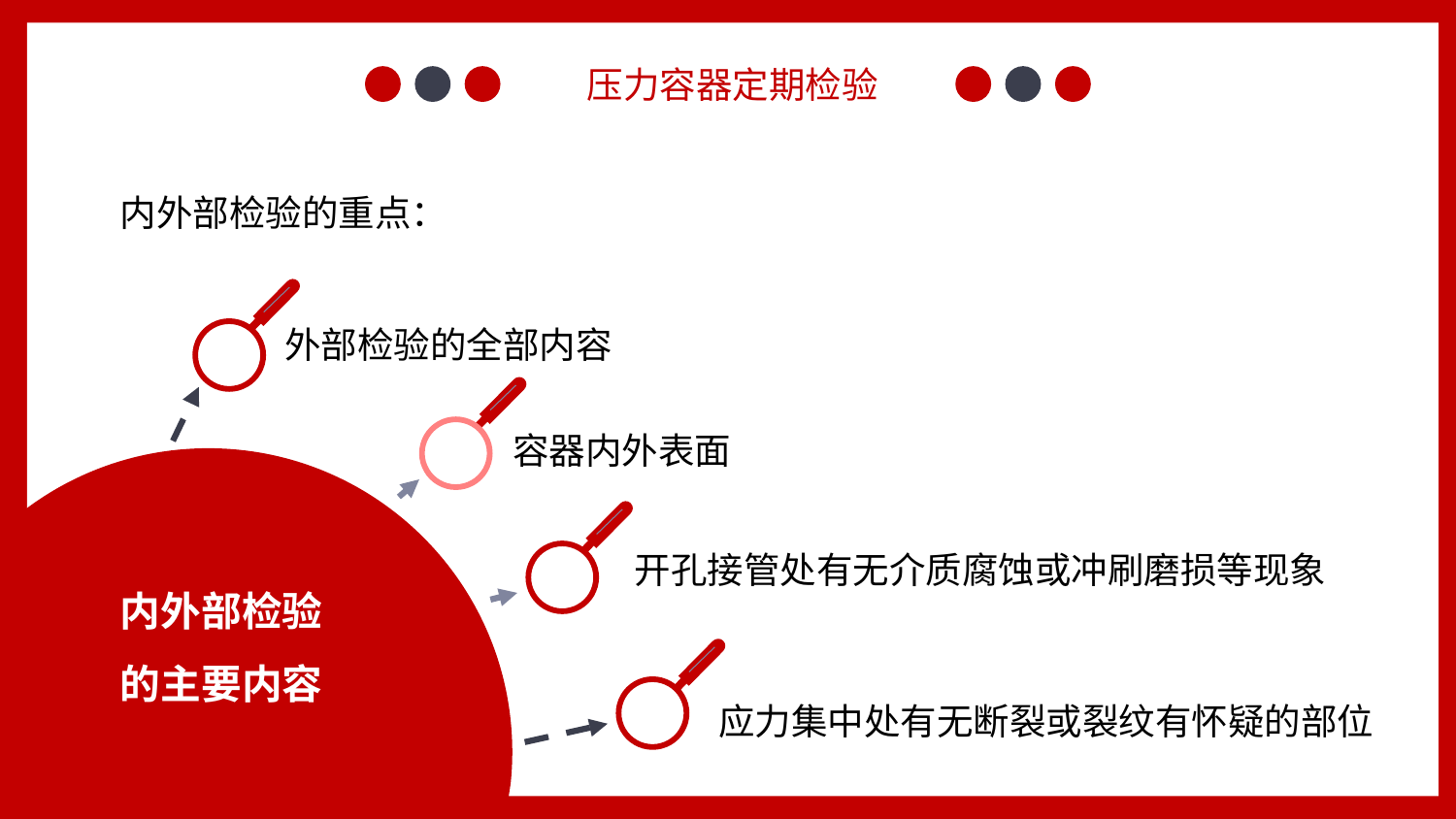

压力容器定期检验

内外部检验的重点：

外部检验的全部内容

容器内外表面

开孔接管处有无介质腐蚀或冲刷磨损等现象

内外部检验
的主要内容

应力集中处有无断裂或裂纹有怀疑的部位